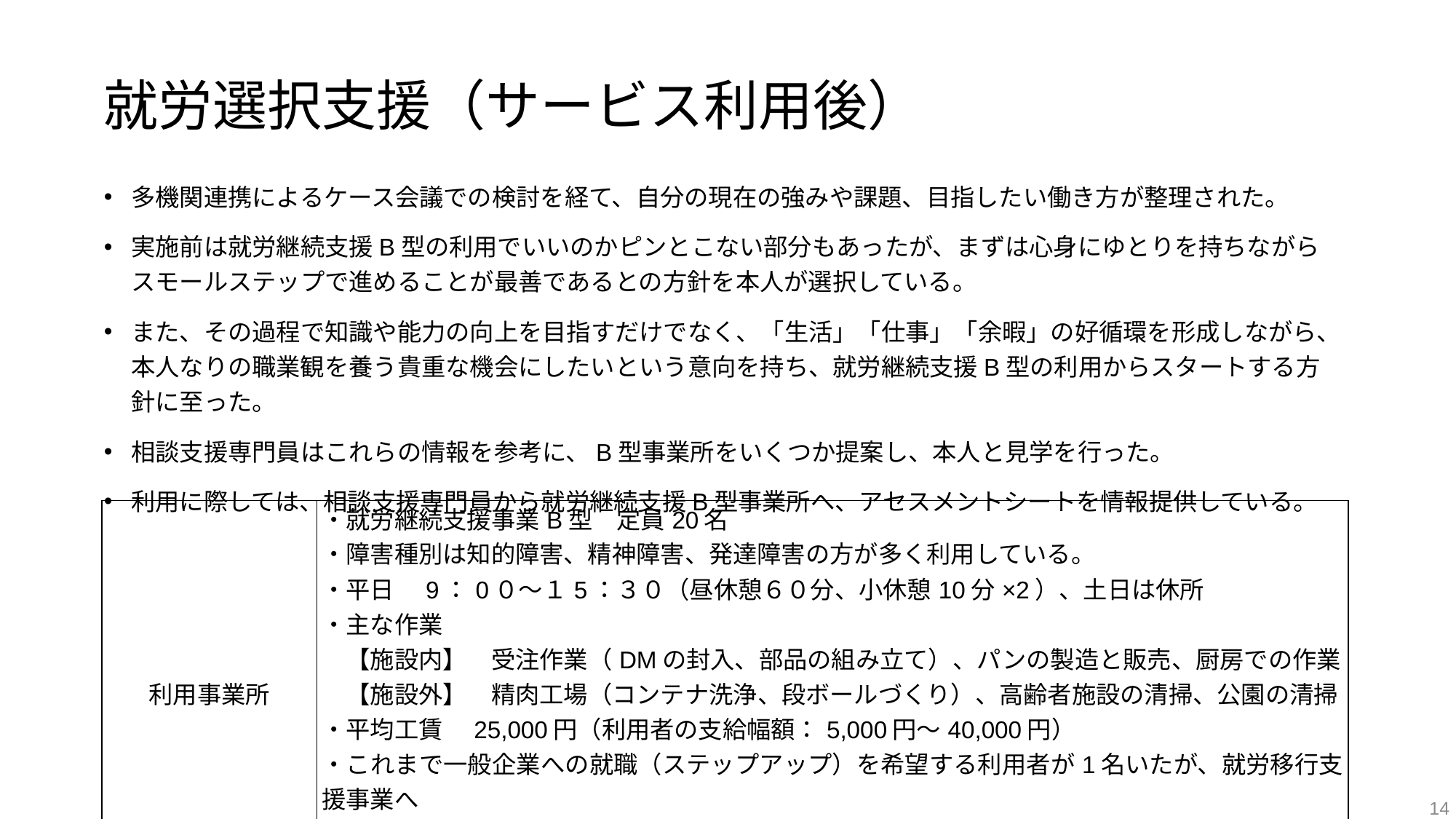

# 就労選択支援（サービス利用後）
多機関連携によるケース会議での検討を経て、自分の現在の強みや課題、目指したい働き方が整理された。
実施前は就労継続支援B型の利用でいいのかピンとこない部分もあったが、まずは心身にゆとりを持ちながらスモールステップで進めることが最善であるとの方針を本人が選択している。
また、その過程で知識や能力の向上を目指すだけでなく、「生活」「仕事」「余暇」の好循環を形成しながら、本人なりの職業観を養う貴重な機会にしたいという意向を持ち、就労継続支援B型の利用からスタートする方針に至った。
相談支援専門員はこれらの情報を参考に、B型事業所をいくつか提案し、本人と見学を行った。
利用に際しては、相談支援専門員から就労継続支援B型事業所へ、アセスメントシートを情報提供している。
| 利用事業所 | ・就労継続支援事業B型　定員20名 ・障害種別は知的障害、精神障害、発達障害の方が多く利用している。 ・平日　9：0０～１5：３０（昼休憩６０分、小休憩10分×2）、土日は休所 ・主な作業 　【施設内】　受注作業（DMの封入、部品の組み立て）、パンの製造と販売、厨房での作業 　【施設外】　精肉工場（コンテナ洗浄、段ボールづくり）、高齢者施設の清掃、公園の清掃 ・平均工賃　25,000円（利用者の支給幅額：5,000円～40,000円） ・これまで一般企業への就職（ステップアップ）を希望する利用者が1名いたが、就労移行支援事業へ 　サービス変更となったため、当事業所で直接的な就職活動支援を行う機会はなかった。 ※スライド３で紹介した「本人が暮らす地域の状況」の市にあるB型事業所の１つである |
| --- | --- |
14